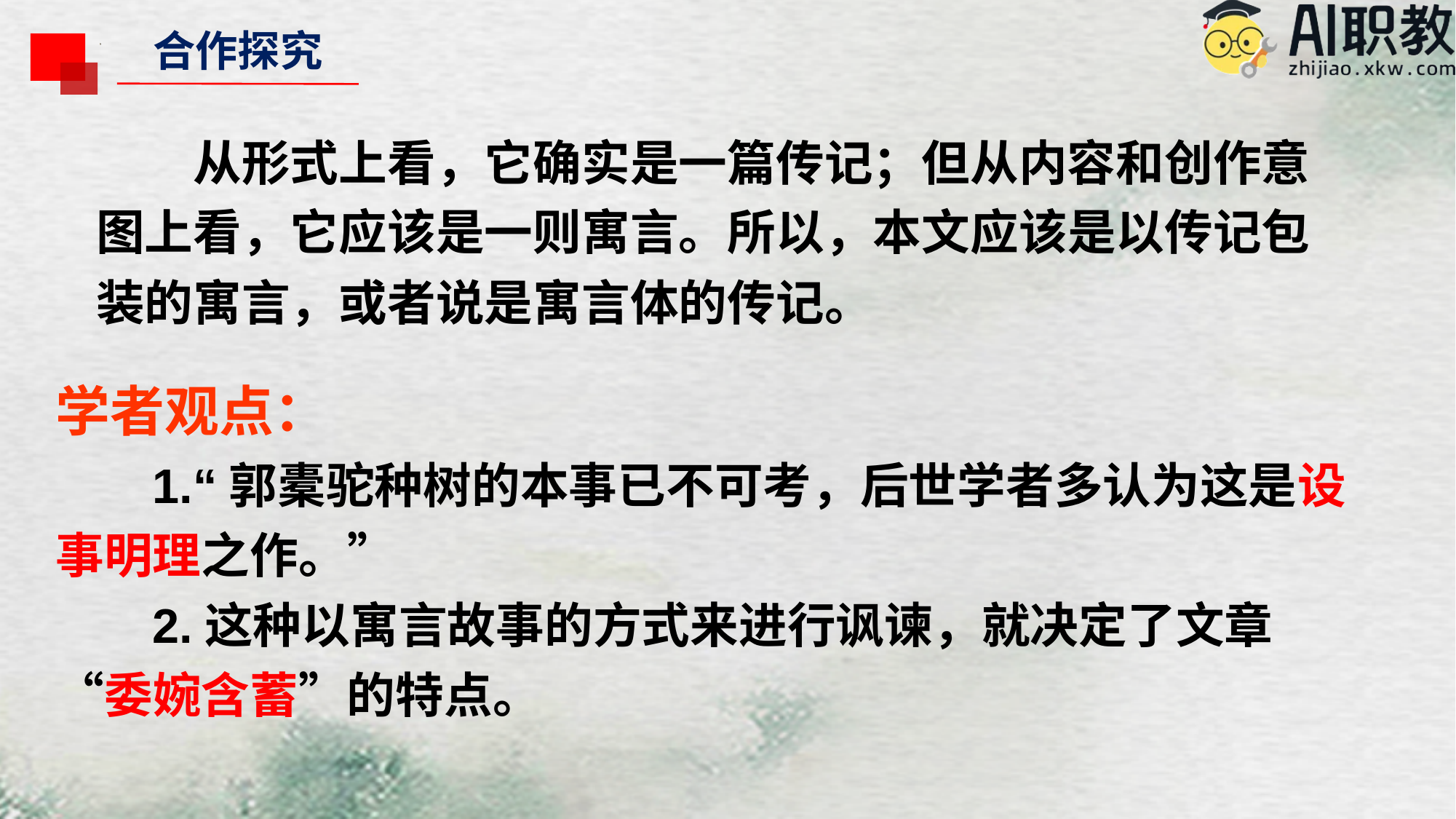

合作探究

从形式上看，它确实是一篇传记；但从内容和创作意图上看，它应该是一则寓言。所以，本文应该是以传记包装的寓言，或者说是寓言体的传记。
学者观点：
1.“郭橐驼种树的本事已不可考，后世学者多认为这是设事明理之作。”
2.这种以寓言故事的方式来进行讽谏，就决定了文章“委婉含蓄”的特点。